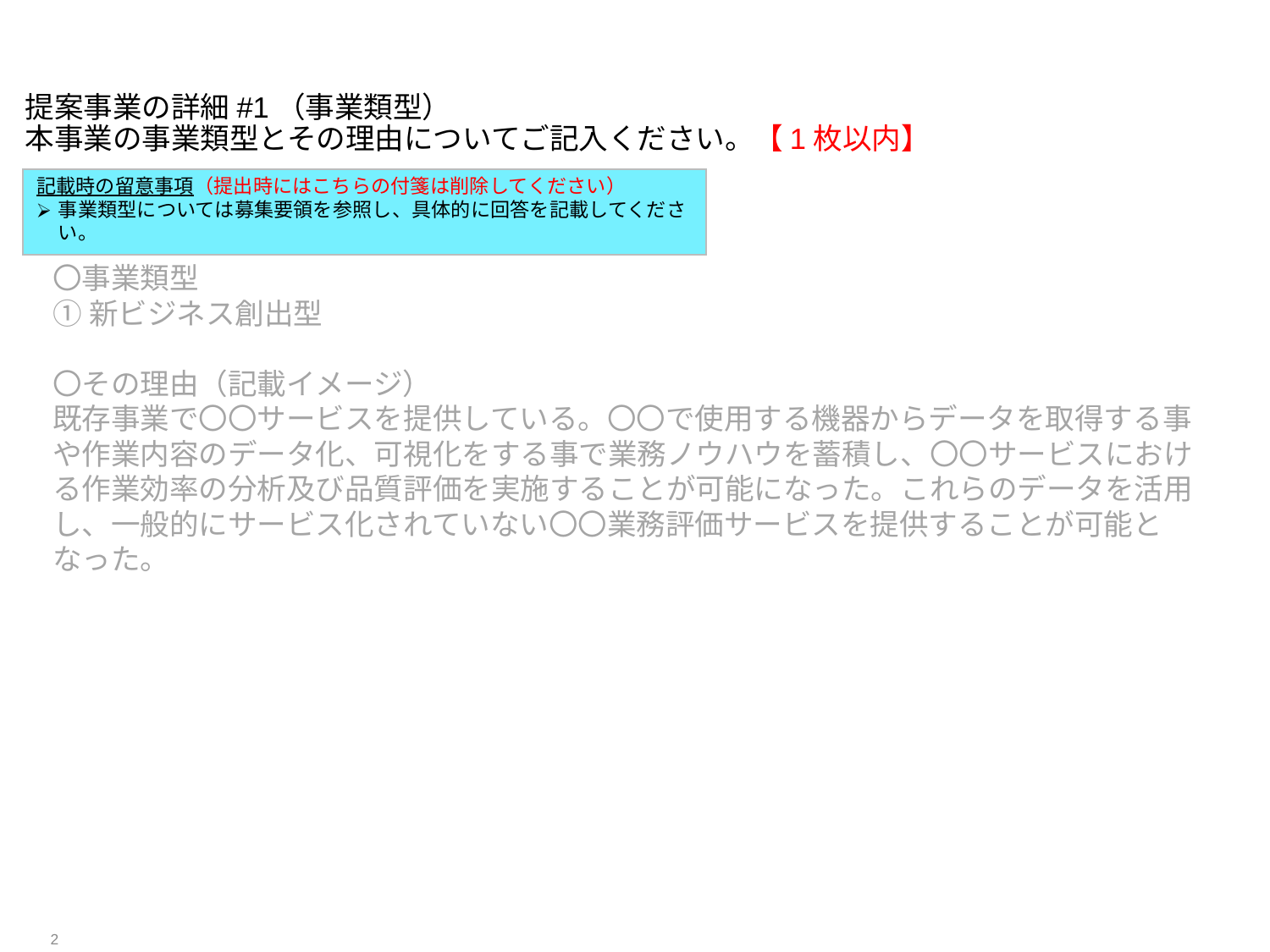

# 提案事業の詳細#1（事業類型） 本事業の事業類型とその理由についてご記入ください。【1枚以内】
記載時の留意事項（提出時にはこちらの付箋は削除してください）
事業類型については募集要領を参照し、具体的に回答を記載してください。
〇事業類型
①新ビジネス創出型

〇その理由（記載イメージ）
既存事業で〇〇サービスを提供している。〇〇で使用する機器からデータを取得する事や作業内容のデータ化、可視化をする事で業務ノウハウを蓄積し、〇〇サービスにおける作業効率の分析及び品質評価を実施することが可能になった。これらのデータを活用し、一般的にサービス化されていない〇〇業務評価サービスを提供することが可能となった。
2